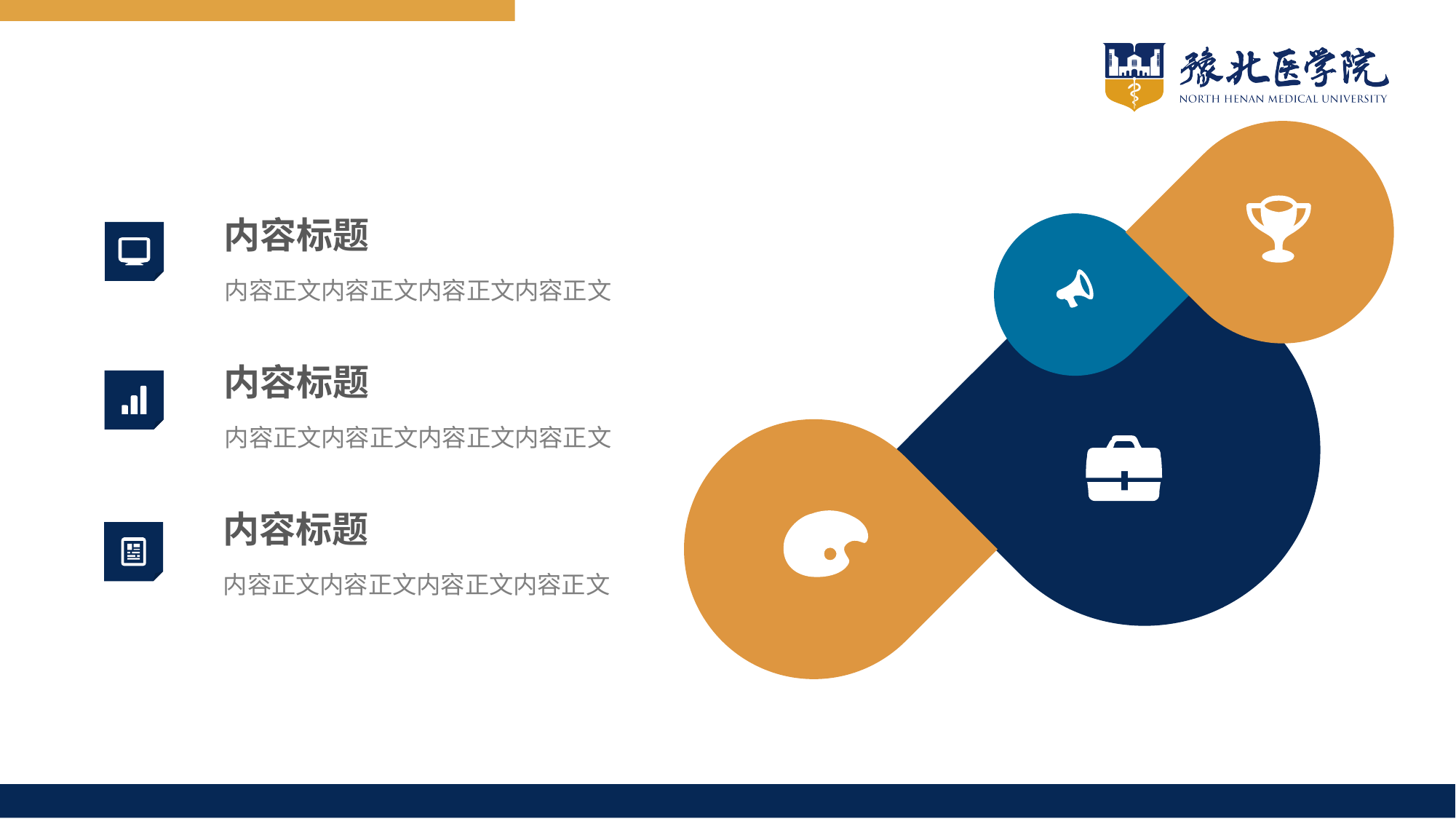

内容标题
内容正文内容正文内容正文内容正文

内容标题
内容正文内容正文内容正文内容正文

内容标题
内容正文内容正文内容正文内容正文